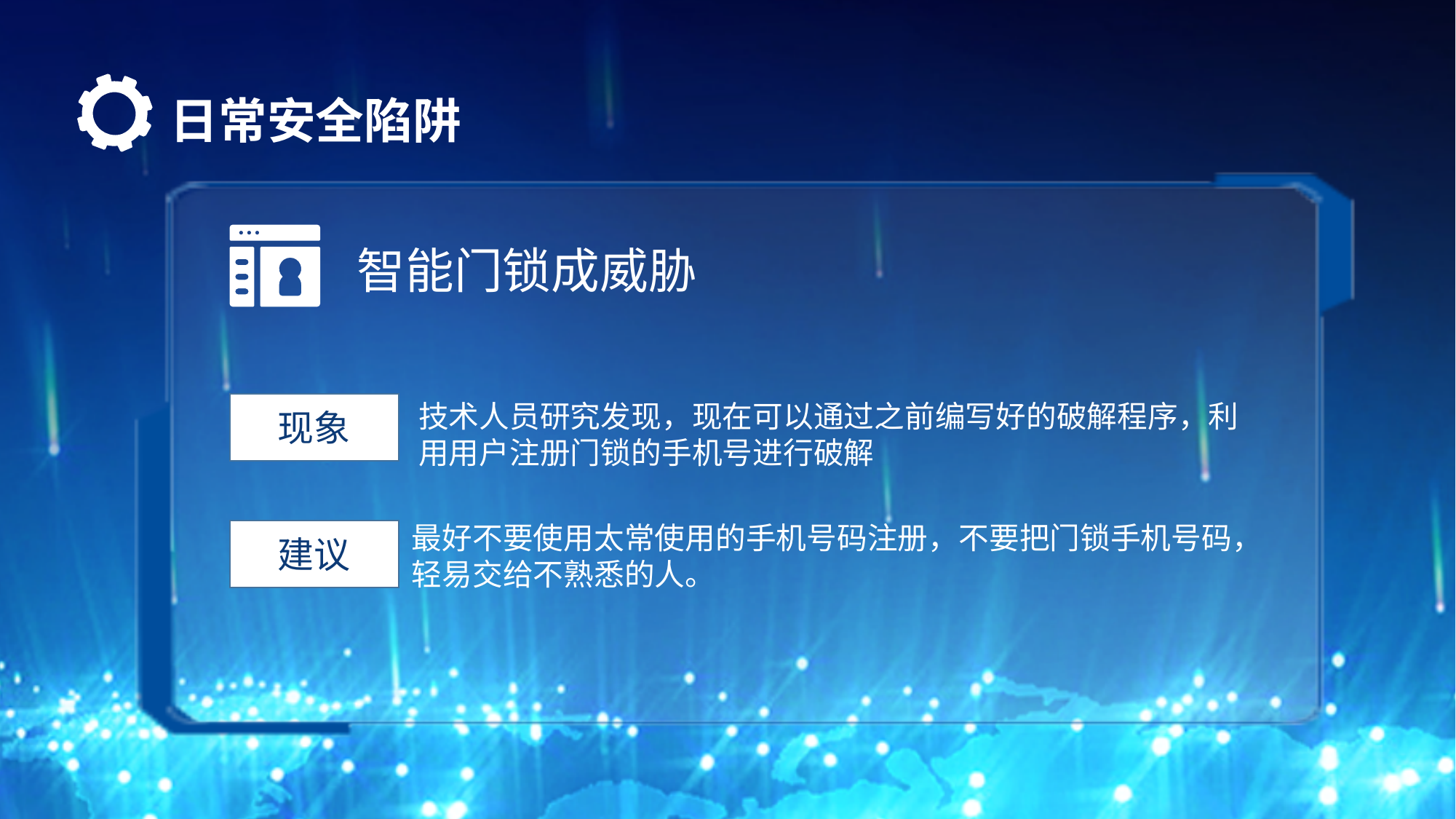

# 日常安全陷阱

智能门锁成威胁
技术人员研究发现，现在可以通过之前编写好的破解程序，利用用户注册门锁的手机号进行破解
现象
最好不要使用太常使用的手机号码注册，不要把门锁手机号码，轻易交给不熟悉的人。
建议